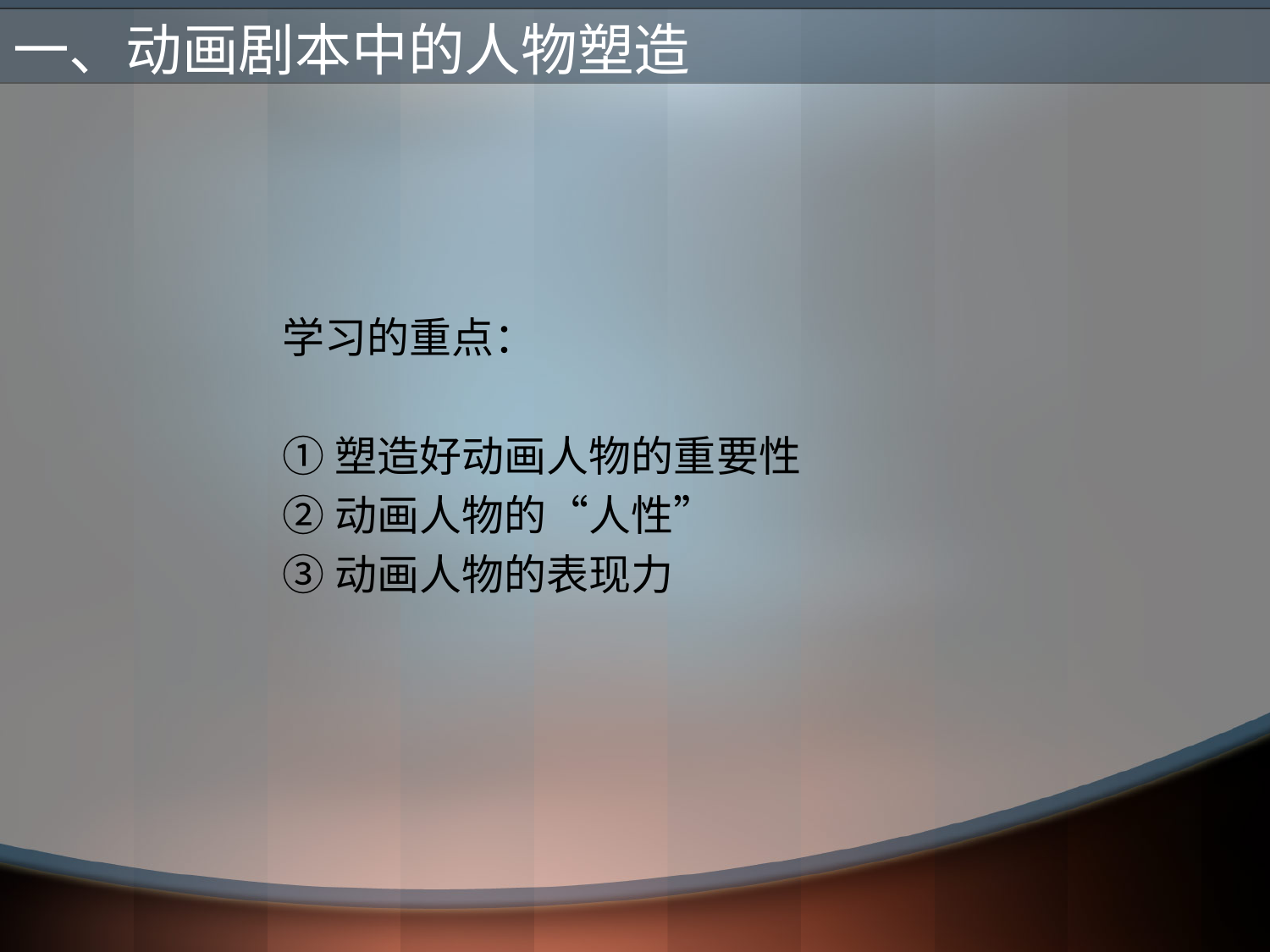

# 一、动画剧本中的人物塑造

学习的重点：

①塑造好动画人物的重要性
②动画人物的“人性”
③动画人物的表现力